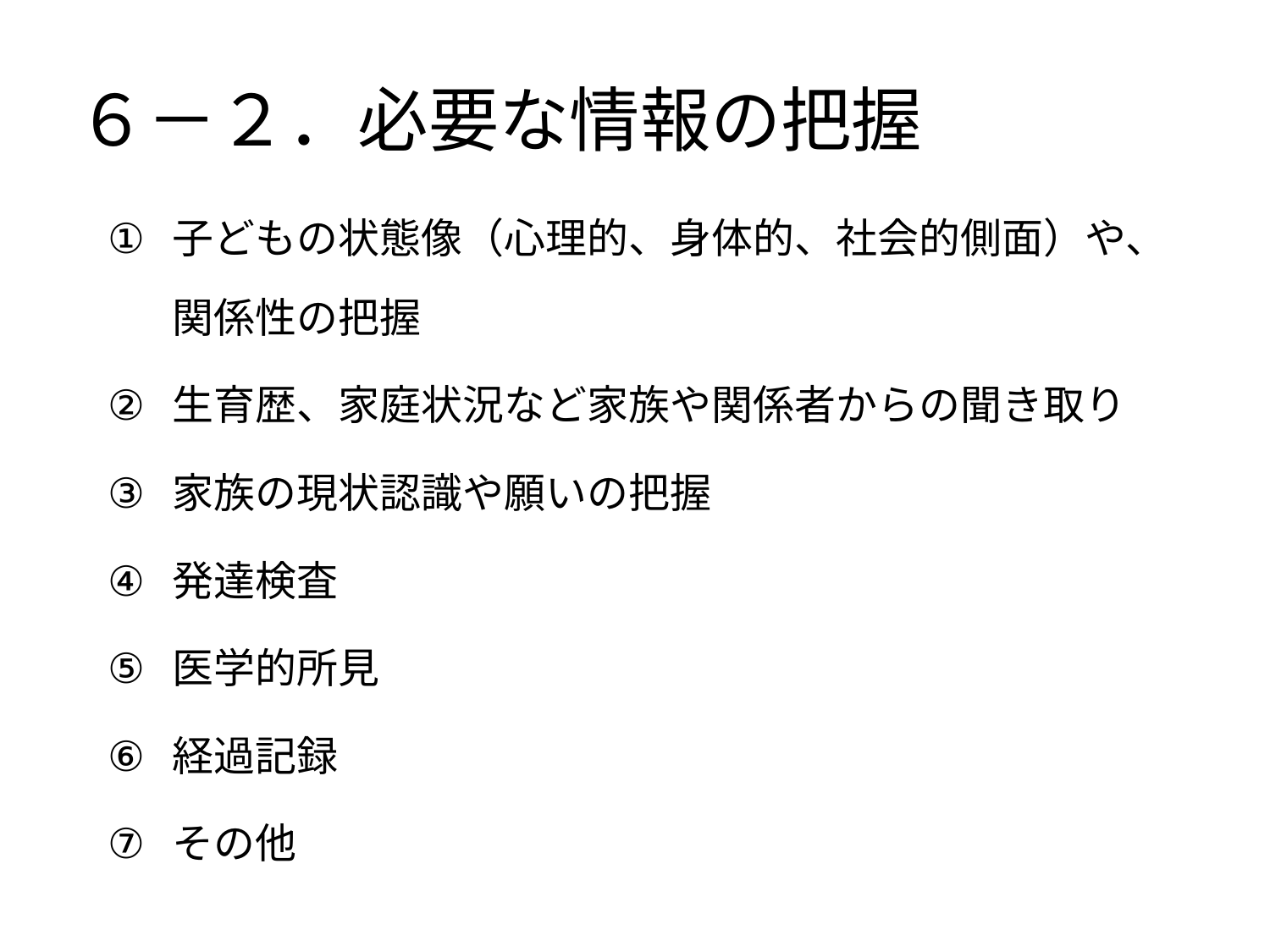

# ６－２．必要な情報の把握
子どもの状態像（心理的、身体的、社会的側面）や、関係性の把握
生育歴、家庭状況など家族や関係者からの聞き取り
家族の現状認識や願いの把握
発達検査
医学的所見
経過記録
その他